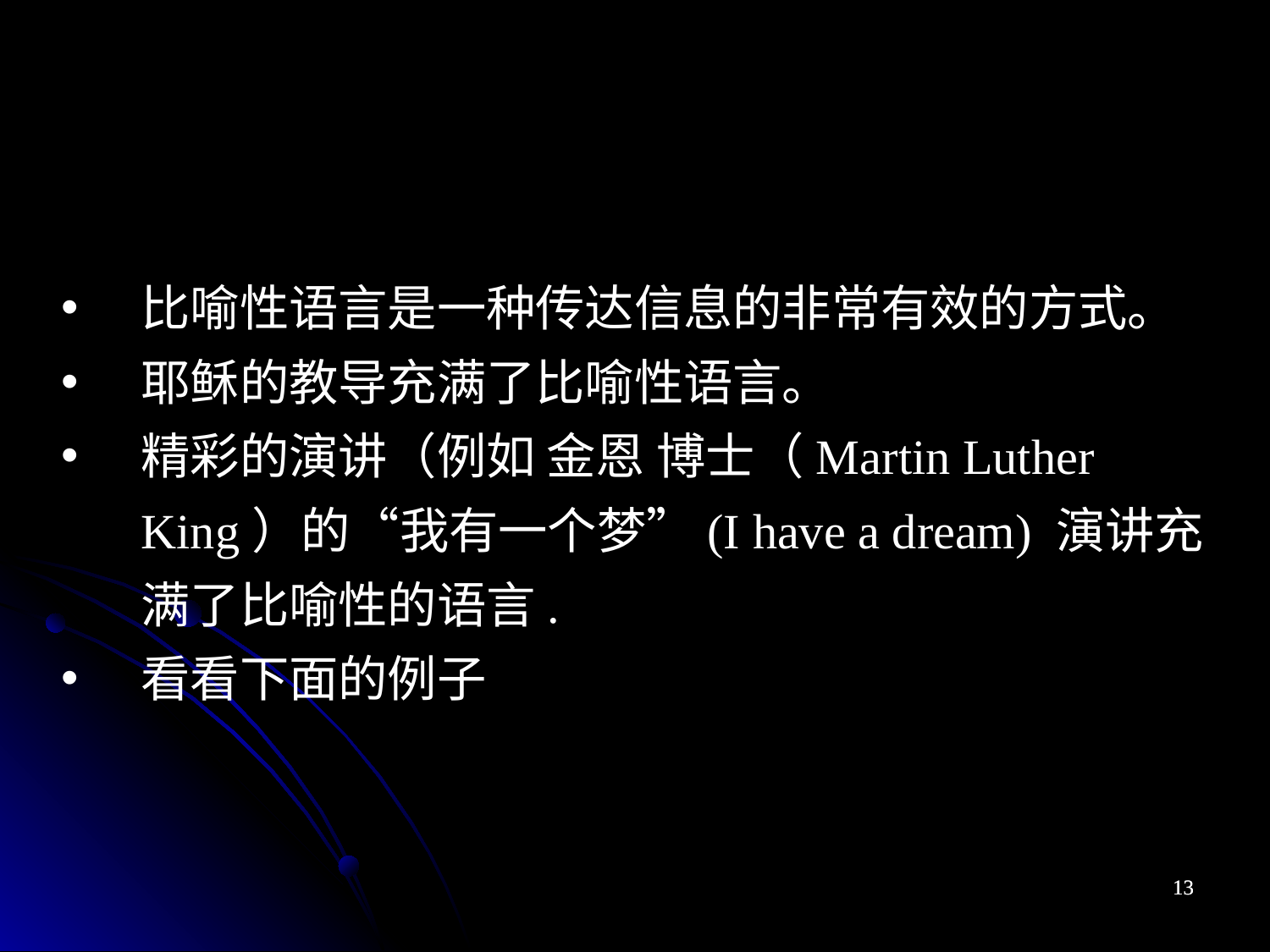

比喻性语言是一种传达信息的非常有效的方式。
耶稣的教导充满了比喻性语言。
精彩的演讲（例如 金恩 博士（Martin Luther King）的“我有一个梦”(I have a dream) 演讲充满了比喻性的语言.
看看下面的例子
13
13